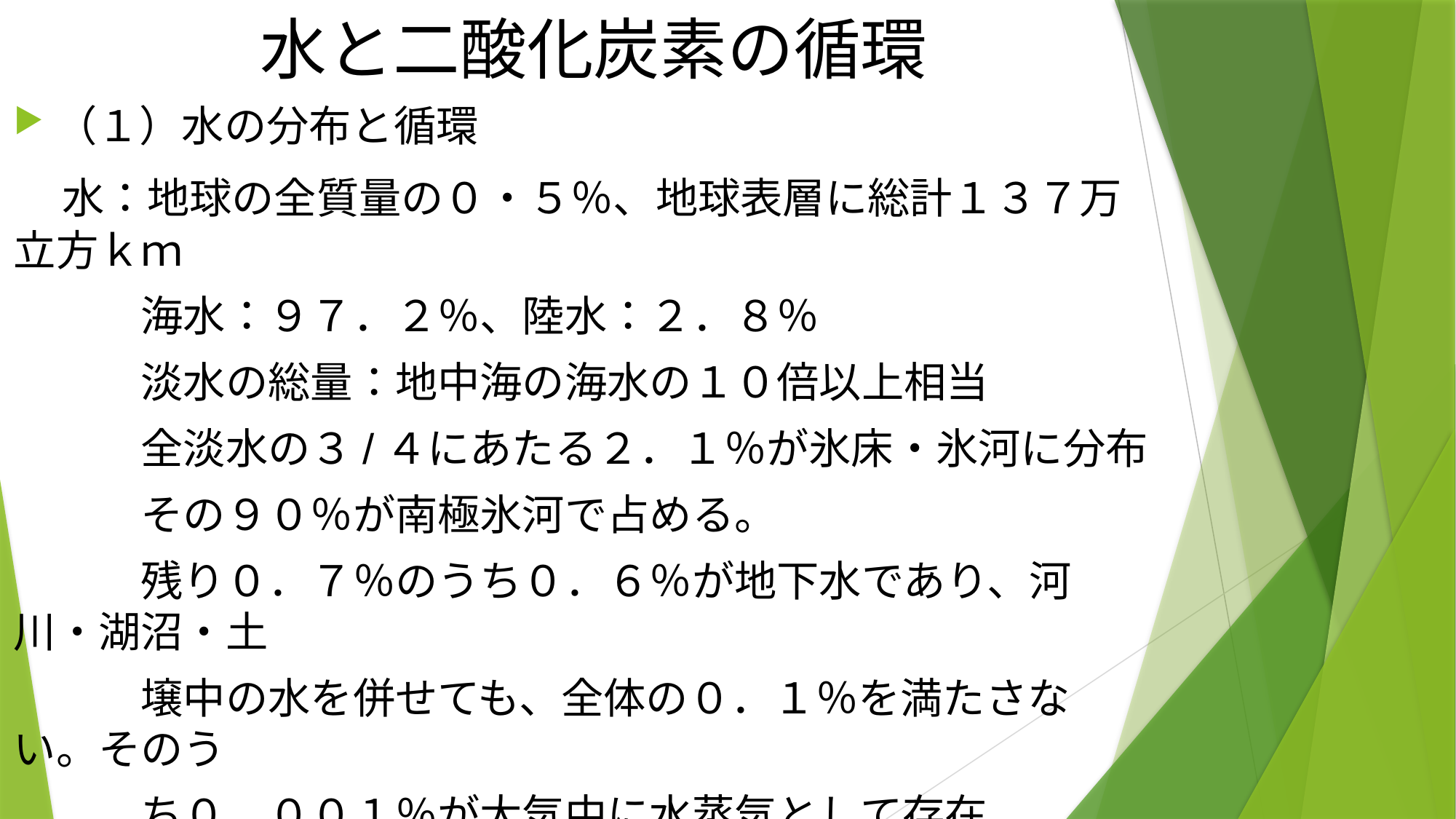

# 水と二酸化炭素の循環
（１）水の分布と循環
　水：地球の全質量の０・５％、地球表層に総計１３７万立方ｋｍ
　　　海水：９７．２％、陸水：２．８％
　　　淡水の総量：地中海の海水の１０倍以上相当
　　　全淡水の３/４にあたる２．１％が氷床・氷河に分布
　　　その９０％が南極氷河で占める。
　　　残り０．７％のうち０．６％が地下水であり、河川・湖沼・土
　　　壌中の水を併せても、全体の０．１％を満たさない。そのう
　　　ち０．００１％が大気中に水蒸気として存在。
　　　淡水湖と河川の水：それぞれ０．００９％と０．０００１％
　　　大気中には全河川の水の１０倍の水が貯蔵。